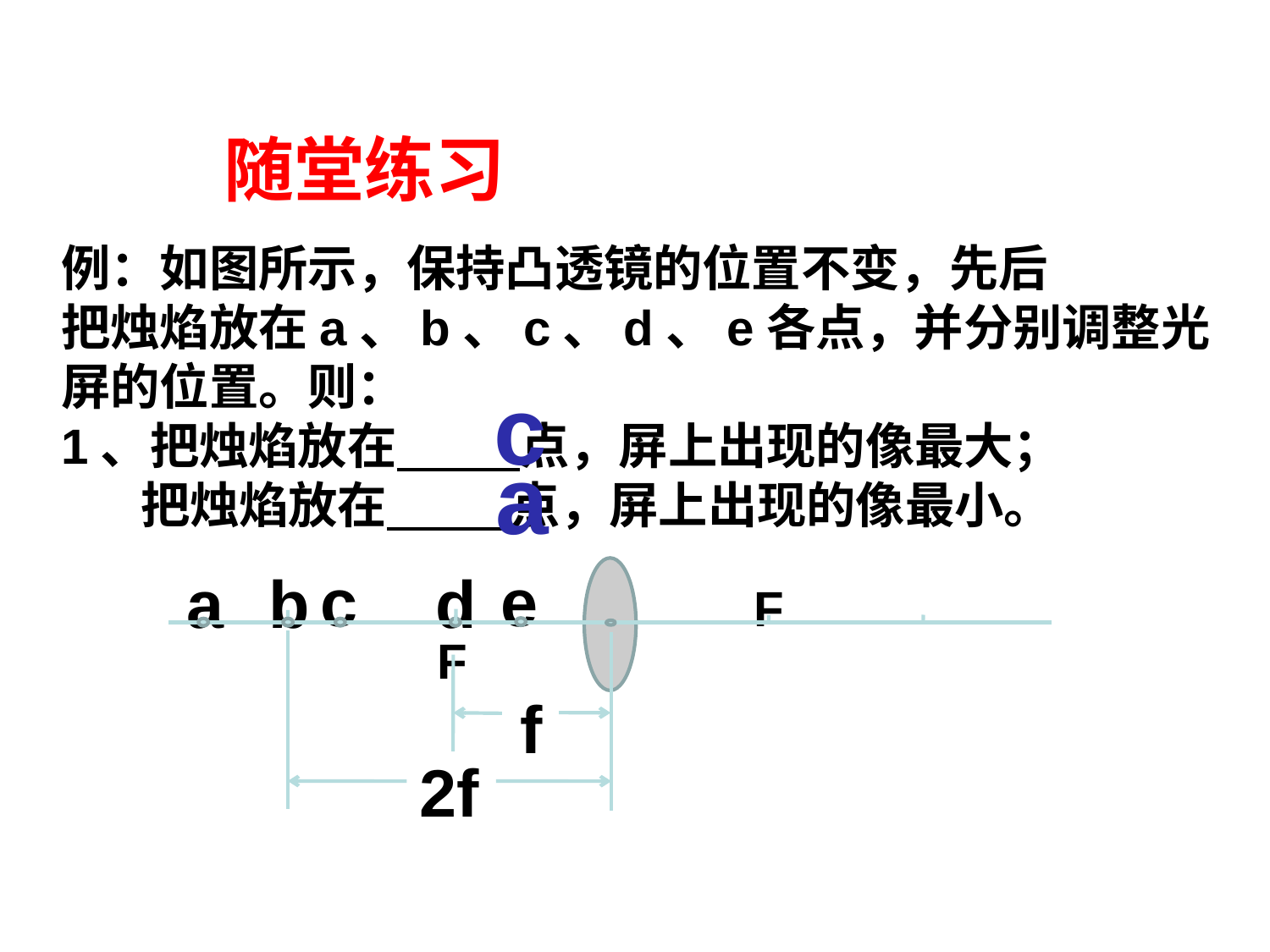

随堂练习
例：如图所示，保持凸透镜的位置不变，先后
把烛焰放在a、b、c、d、e各点，并分别调整光
屏的位置。则：
1、把烛焰放在           点，屏上出现的像最大；
      把烛焰放在           点，屏上出现的像最小。

c
a
e
c
a
b
d

F

F
f
2f